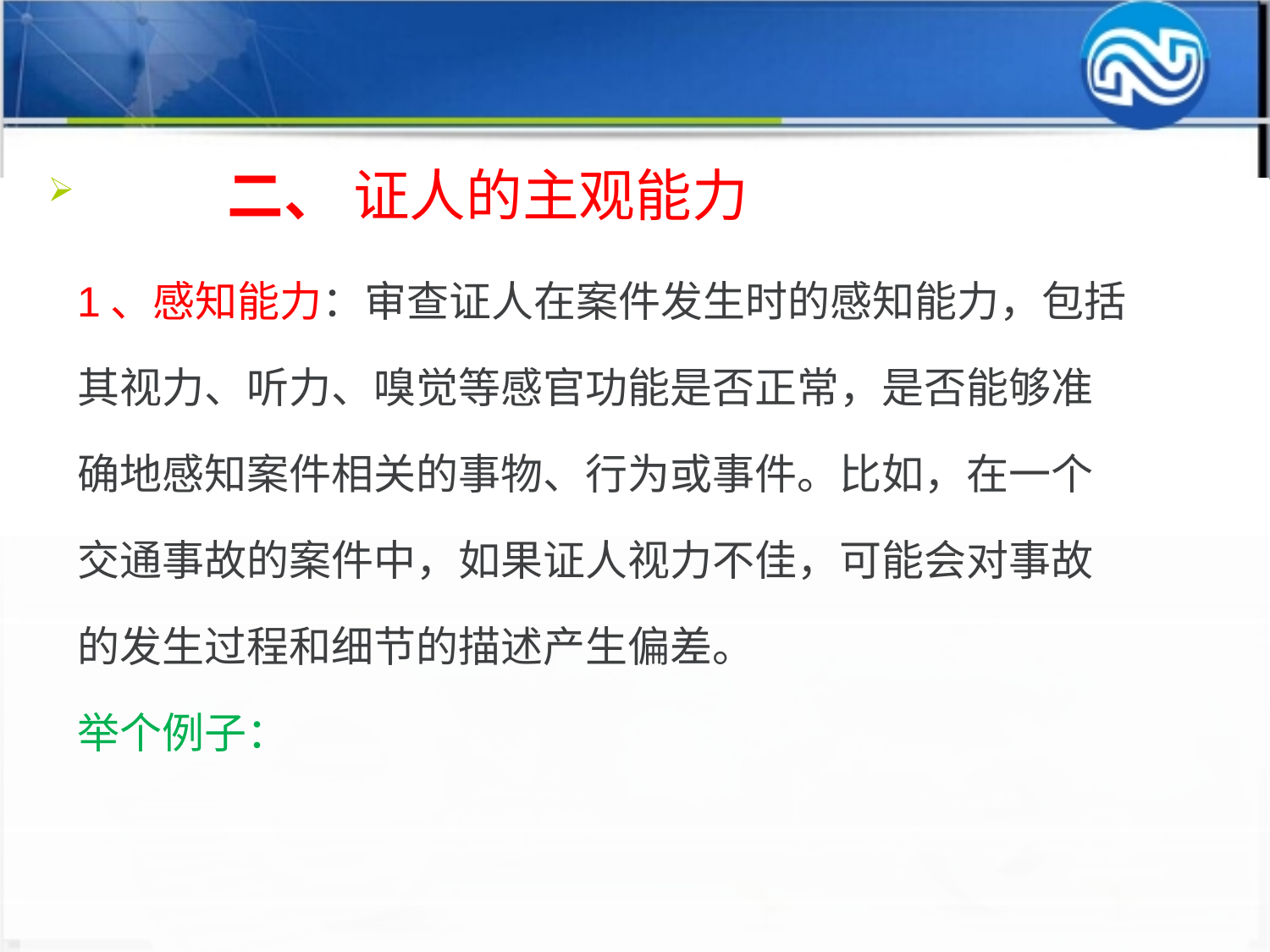

#
         二、 证人的主观能力
1、感知能力：审查证人在案件发生时的感知能力，包括其视力、听力、嗅觉等感官功能是否正常，是否能够准确地感知案件相关的事物、行为或事件。比如，在一个交通事故的案件中，如果证人视力不佳，可能会对事故的发生过程和细节的描述产生偏差。
举个例子：